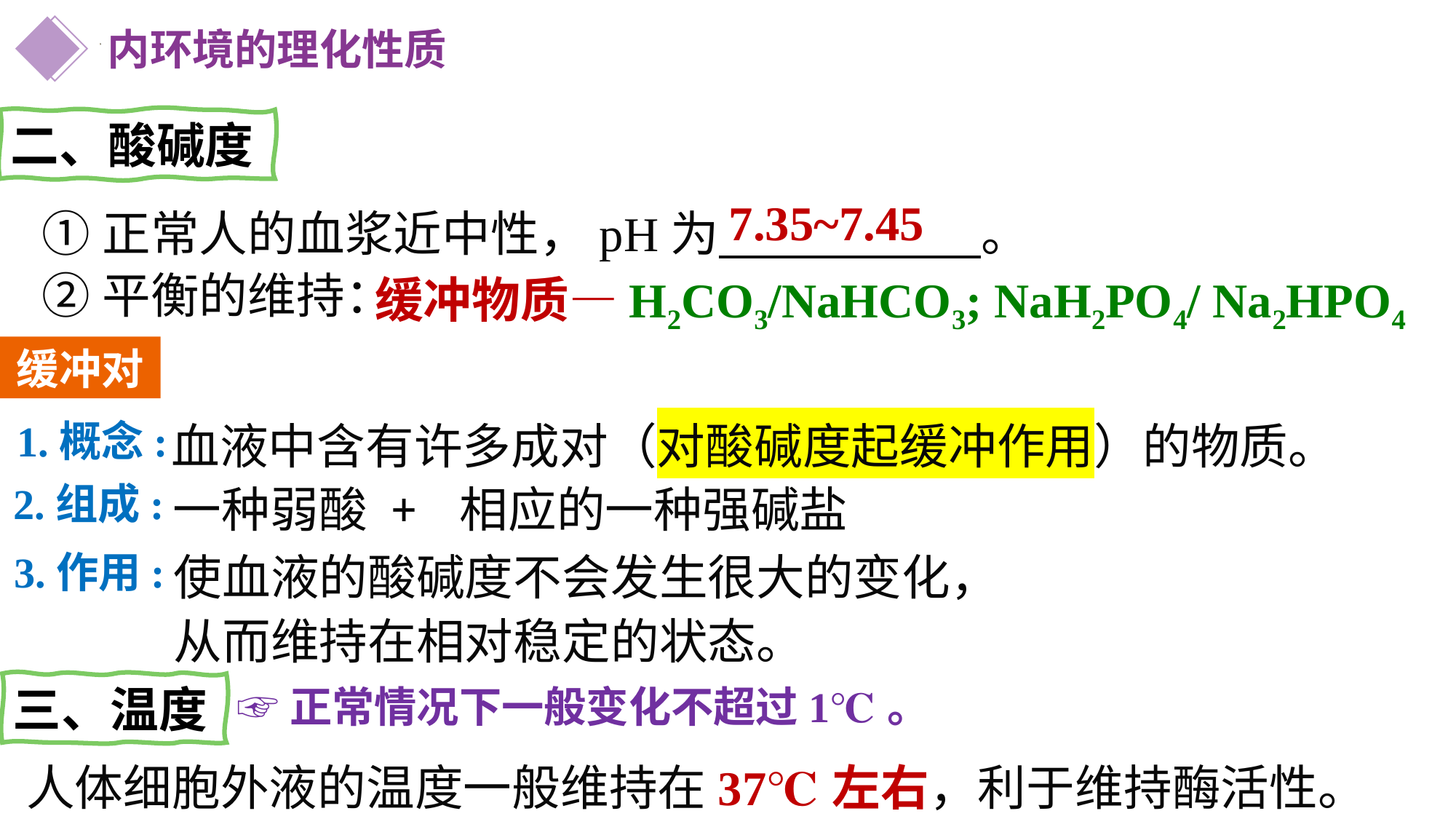

内环境的理化性质
二、酸碱度
7.35~7.45
①正常人的血浆近中性，pH为                        。
②平衡的维持：
缓冲物质—H2CO3/NaHCO3; NaH2PO4/ Na2HPO4
缓冲对
血液中含有许多成对（对酸碱度起缓冲作用）的物质。
1.概念:
一种弱酸 + 相应的一种强碱盐
2.组成:
使血液的酸碱度不会发生很大的变化，
从而维持在相对稳定的状态。
3.作用:
三、温度
☞正常情况下一般变化不超过1℃。
人体细胞外液的温度一般维持在37℃左右，利于维持酶活性。